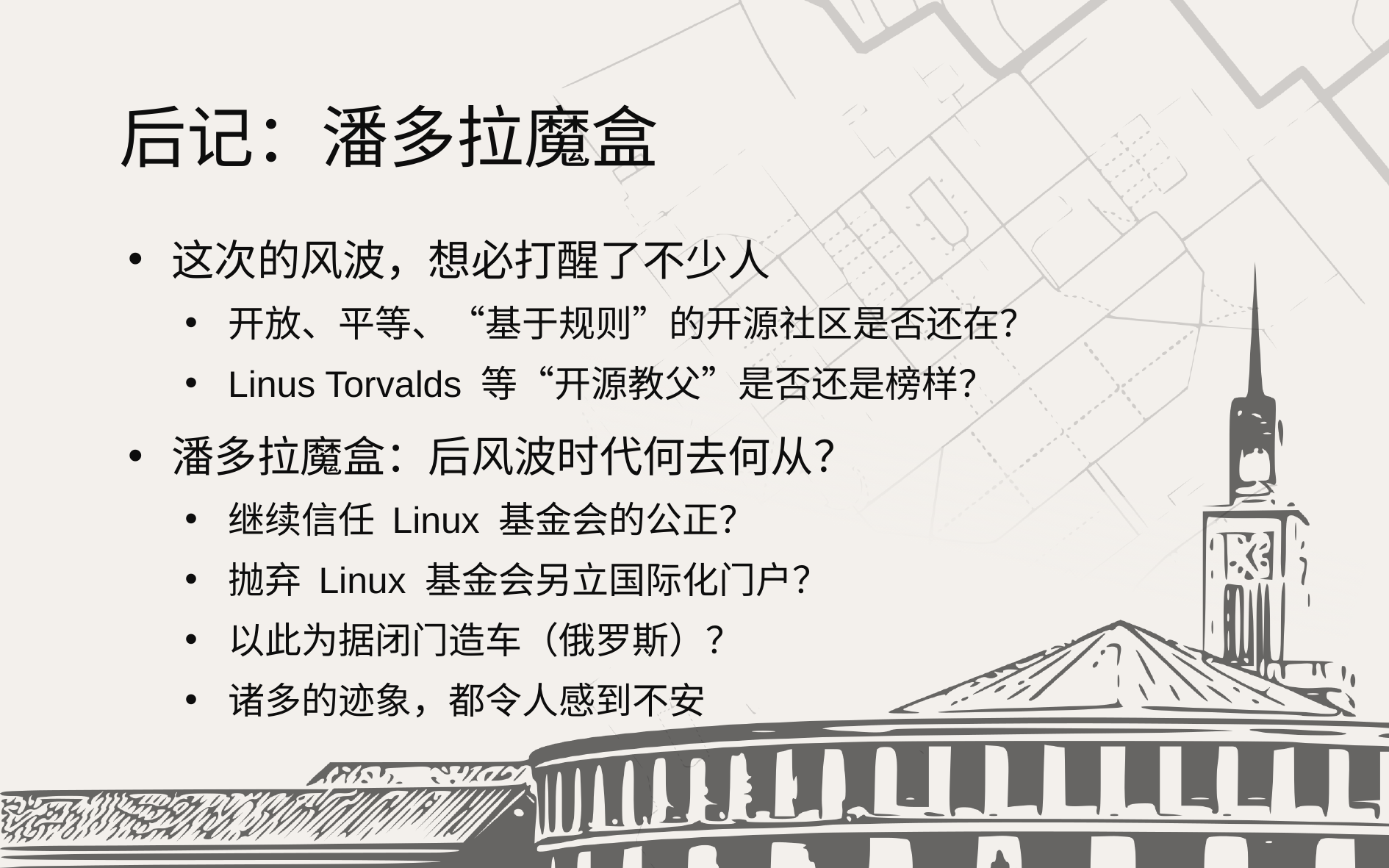

# 后记：潘多拉魔盒
这次的风波，想必打醒了不少人
开放、平等、“基于规则”的开源社区是否还在？
Linus Torvalds 等“开源教父”是否还是榜样？
潘多拉魔盒：后风波时代何去何从？
继续信任 Linux 基金会的公正？
抛弃 Linux 基金会另立国际化门户？
以此为据闭门造车（俄罗斯）？
诸多的迹象，都令人感到不安